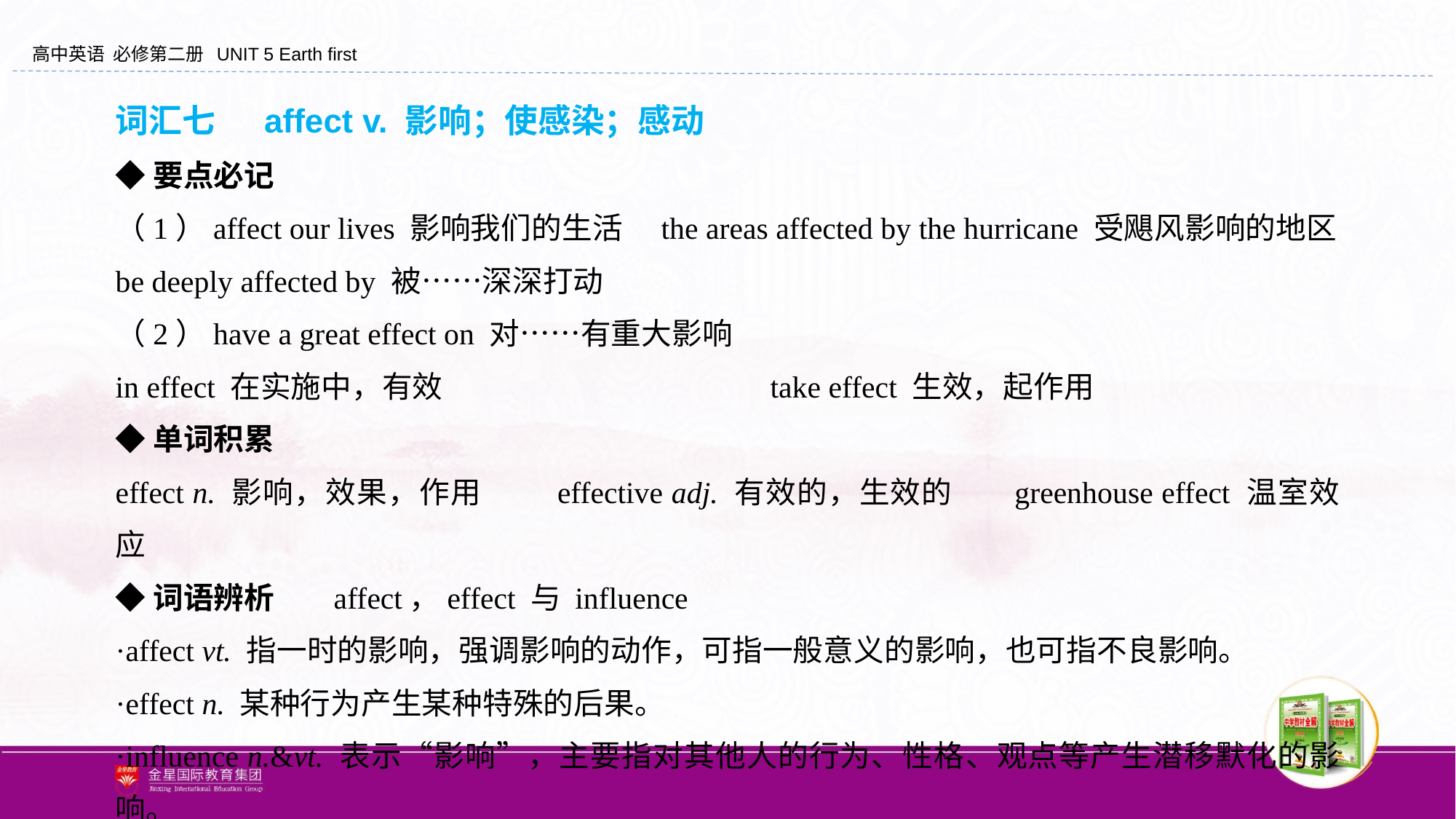

词汇七 　affect v. 影响；使感染；感动
◆要点必记
（1）affect our lives 影响我们的生活 	the areas affected by the hurricane 受飓风影响的地区
be deeply affected by 被……深深打动
（2）have a great effect on 对……有重大影响
in effect 在实施中，有效			take effect 生效，起作用
◆单词积累
effect n. 影响，效果，作用         effective adj. 有效的，生效的	greenhouse effect 温室效应
◆词语辨析	affect，effect 与 influence
·affect vt. 指一时的影响，强调影响的动作，可指一般意义的影响，也可指不良影响。
·effect n. 某种行为产生某种特殊的后果。
·influence n.&vt. 表示“影响”，主要指对其他人的行为、性格、观点等产生潜移默化的影响。